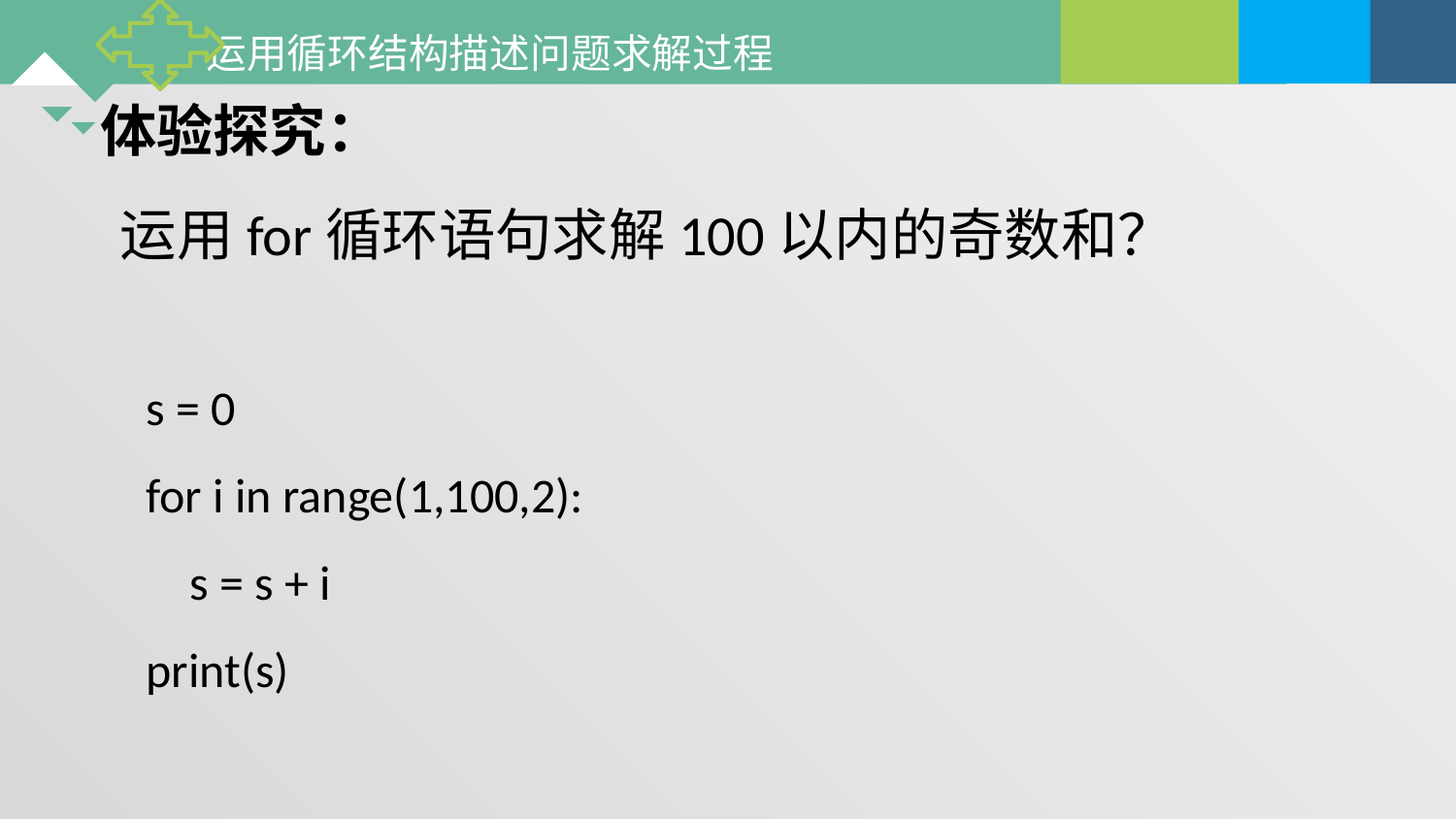

体验探究：
运用for循环语句求解100以内的奇数和？
s = 0
for i in range(1,100,2):
    s = s + i
print(s)